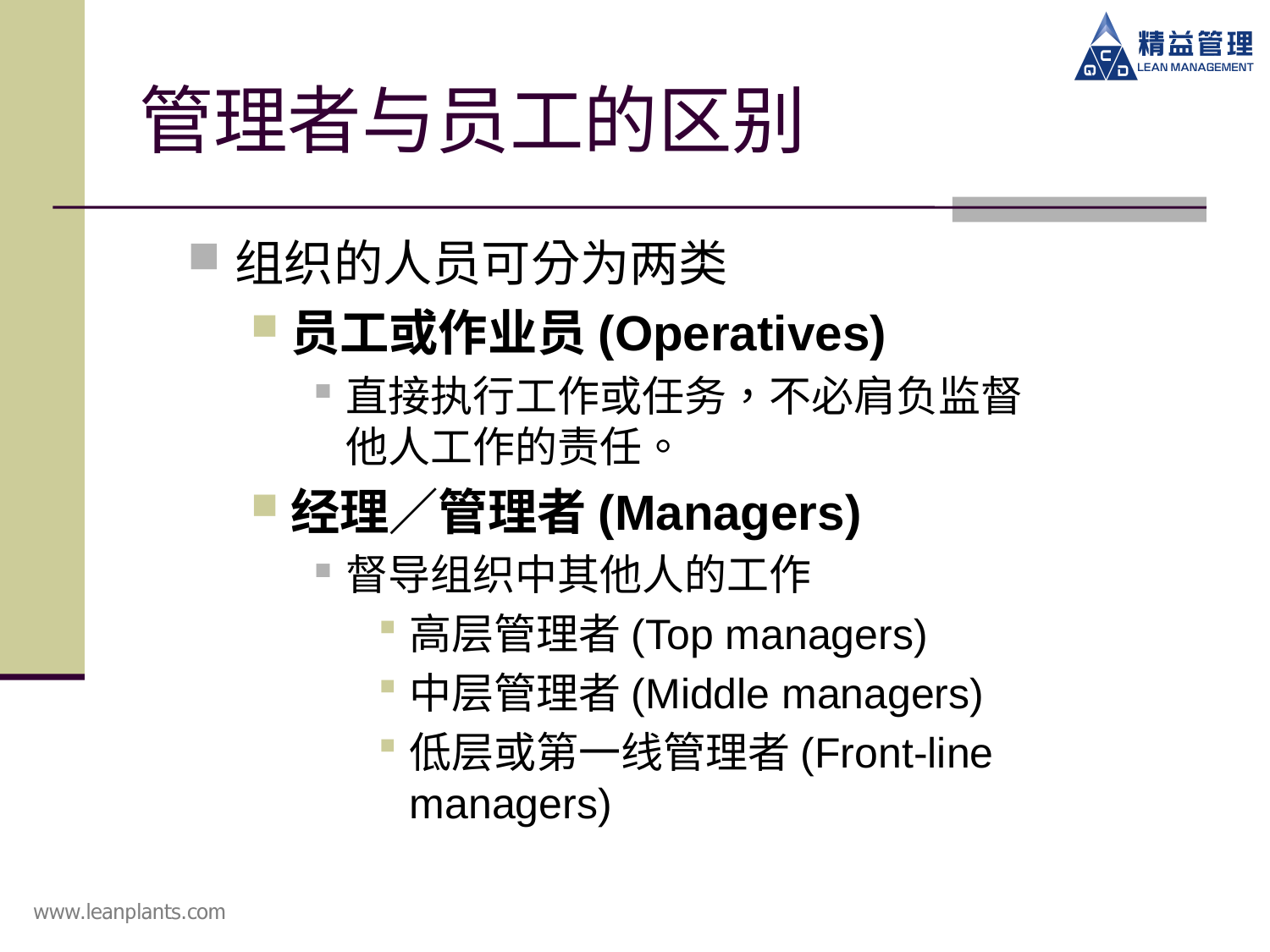

# 管理者与员工的区别
组织的人员可分为两类
员工或作业员(Operatives)
直接执行工作或任务，不必肩负监督他人工作的责任。
经理／管理者(Managers)
督导组织中其他人的工作
高层管理者(Top managers)
中层管理者(Middle managers)
低层或第一线管理者(Front-line managers)
21